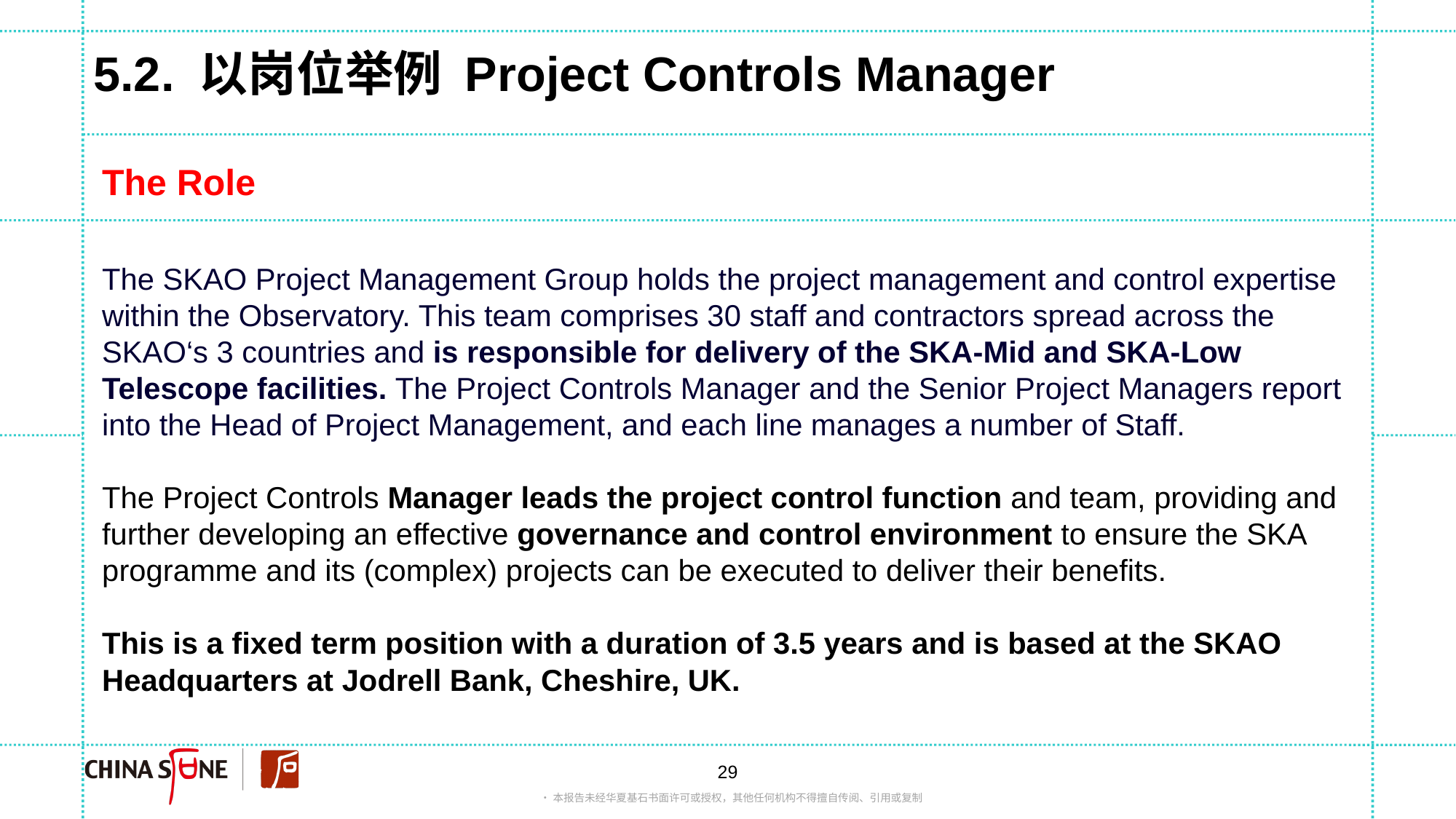

# 5.2. 以岗位举例 Project Controls Manager
The Role
The SKAO Project Management Group holds the project management and control expertise within the Observatory. This team comprises 30 staff and contractors spread across the SKAO‘s 3 countries and is responsible for delivery of the SKA-Mid and SKA-Low Telescope facilities. The Project Controls Manager and the Senior Project Managers report into the Head of Project Management, and each line manages a number of Staff.

The Project Controls Manager leads the project control function and team, providing and further developing an effective governance and control environment to ensure the SKA programme and its (complex) projects can be executed to deliver their benefits.

This is a fixed term position with a duration of 3.5 years and is based at the SKAO Headquarters at Jodrell Bank, Cheshire, UK.